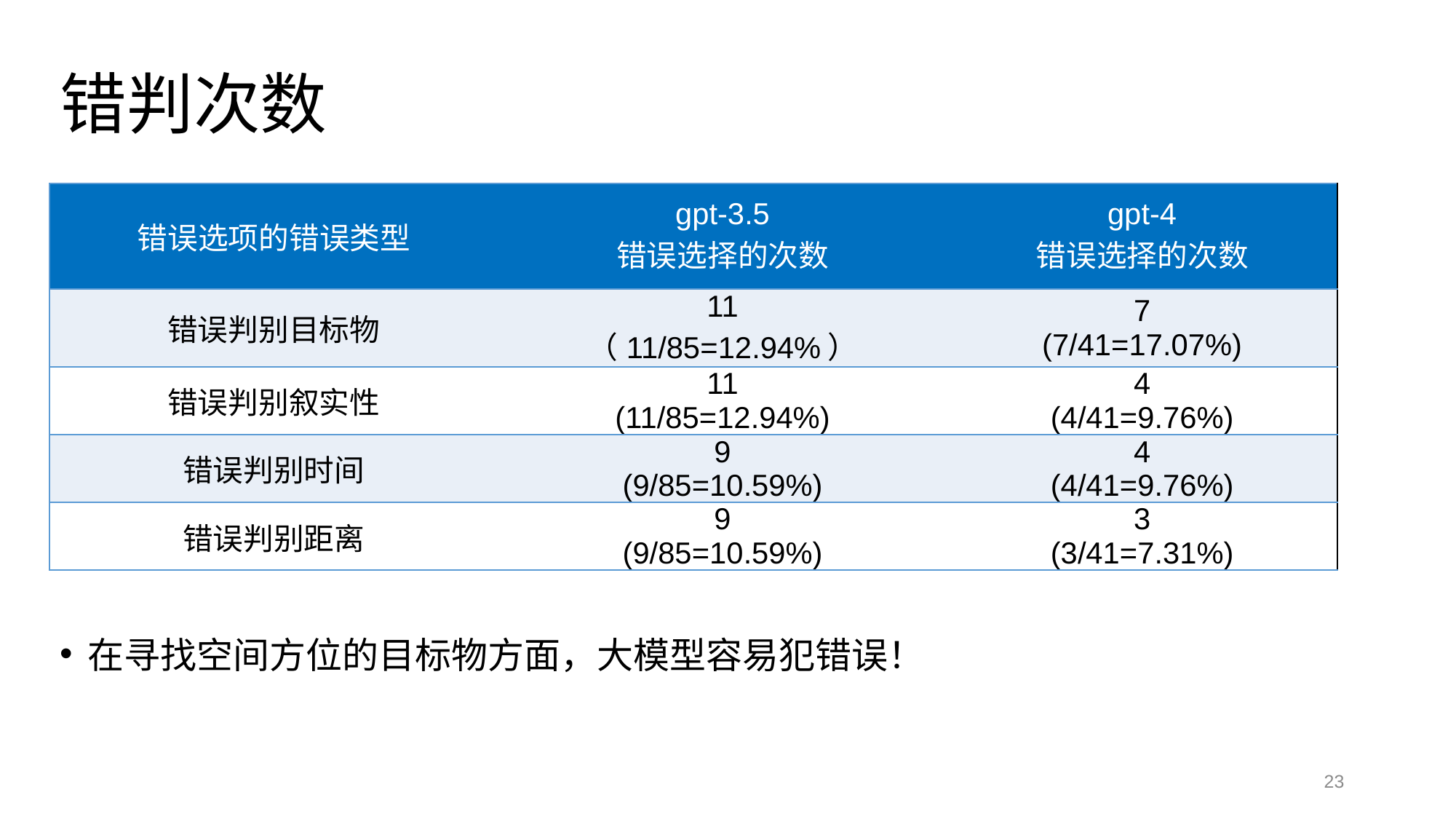

错判次数
| 错误选项的错误类型 | gpt-3.5 错误选择的次数 | gpt-4 错误选择的次数 |
| --- | --- | --- |
| 错误判别目标物 | 11 （11/85=12.94%） | 7 (7/41=17.07%) |
| 错误判别叙实性 | 11 (11/85=12.94%) | 4 (4/41=9.76%) |
| 错误判别时间 | 9 (9/85=10.59%) | 4 (4/41=9.76%) |
| 错误判别距离 | 9 (9/85=10.59%) | 3 (3/41=7.31%) |
在寻找空间方位的目标物方面，大模型容易犯错误！
23